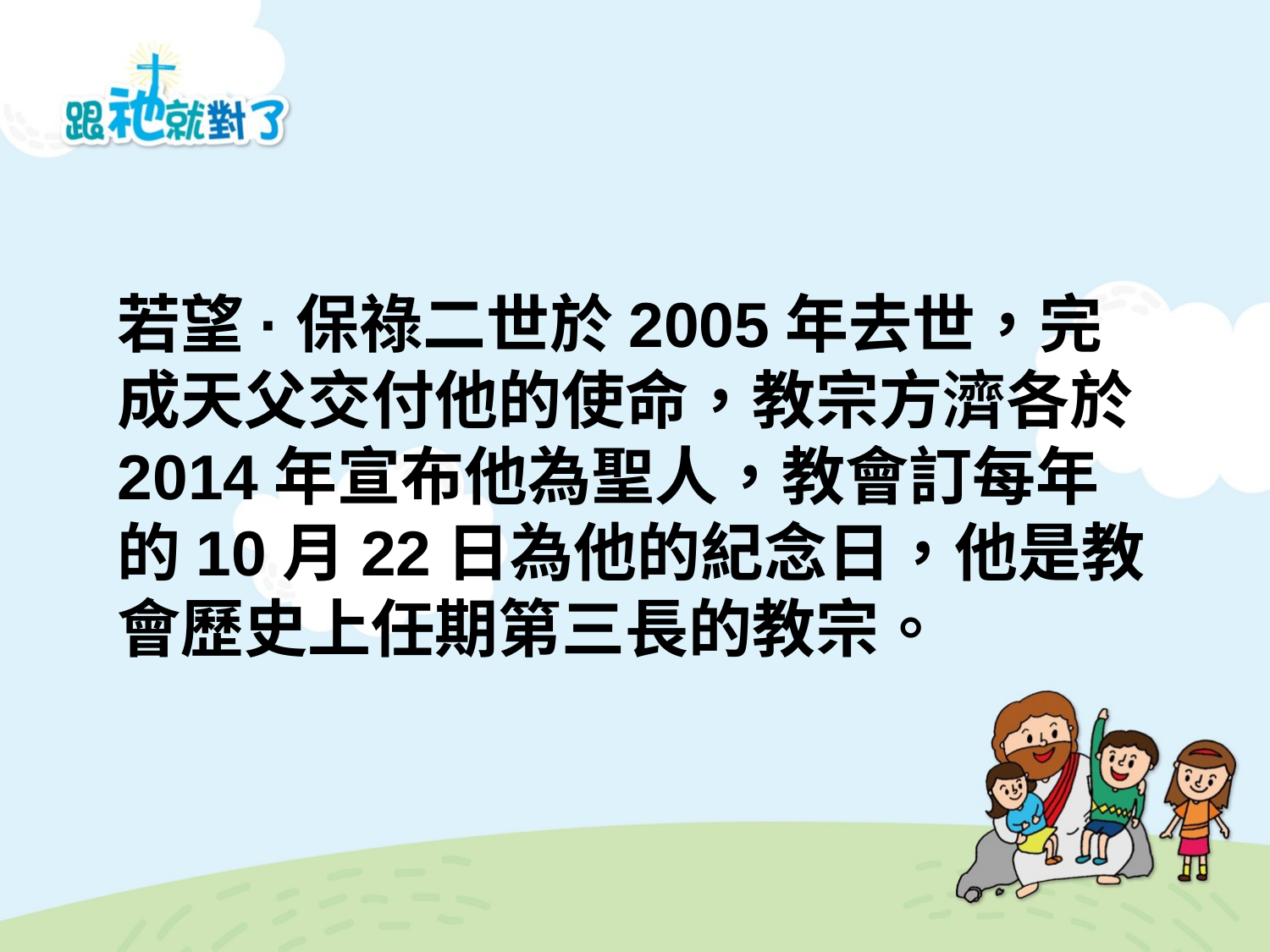

若望·保祿二世於2005年去世，完成天父交付他的使命，教宗方濟各於2014年宣布他為聖人，教會訂每年的10月22日為他的紀念日，他是教會歷史上任期第三長的教宗。